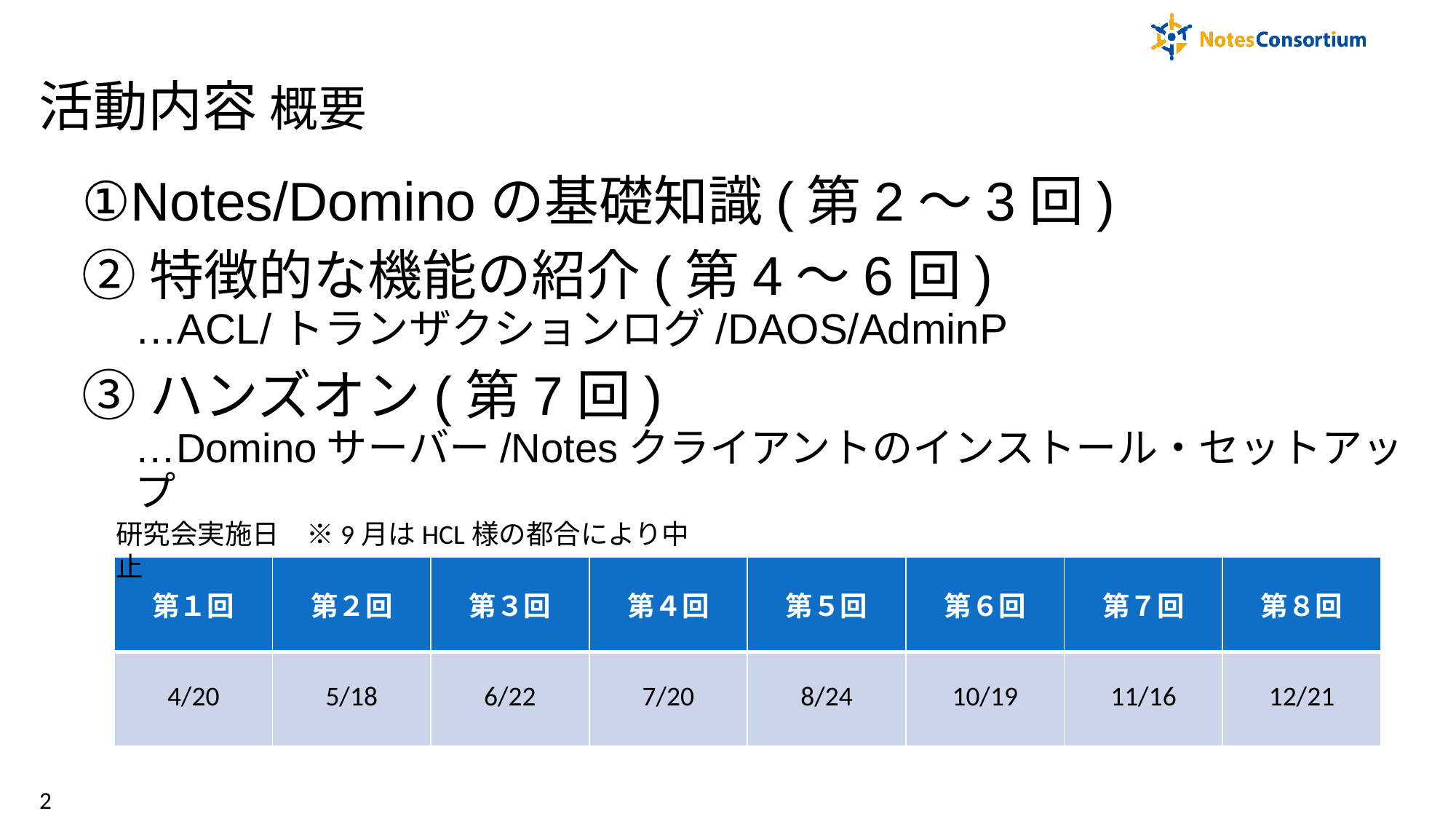

# 活動内容 概要
①Notes/Dominoの基礎知識(第2～3回)
②特徴的な機能の紹介(第4～6回)
…ACL/トランザクションログ/DAOS/AdminP
③ハンズオン(第7回)
…Dominoサーバー/Notesクライアントのインストール・セットアップ

研究会実施日　※9月はHCL様の都合により中止
| 第１回 | 第２回 | 第３回 | 第４回 | 第５回 | 第６回 | 第７回 | 第８回 |
| --- | --- | --- | --- | --- | --- | --- | --- |
| 4/20 | 5/18 | 6/22 | 7/20 | 8/24 | 10/19 | 11/16 | 12/21 |
2